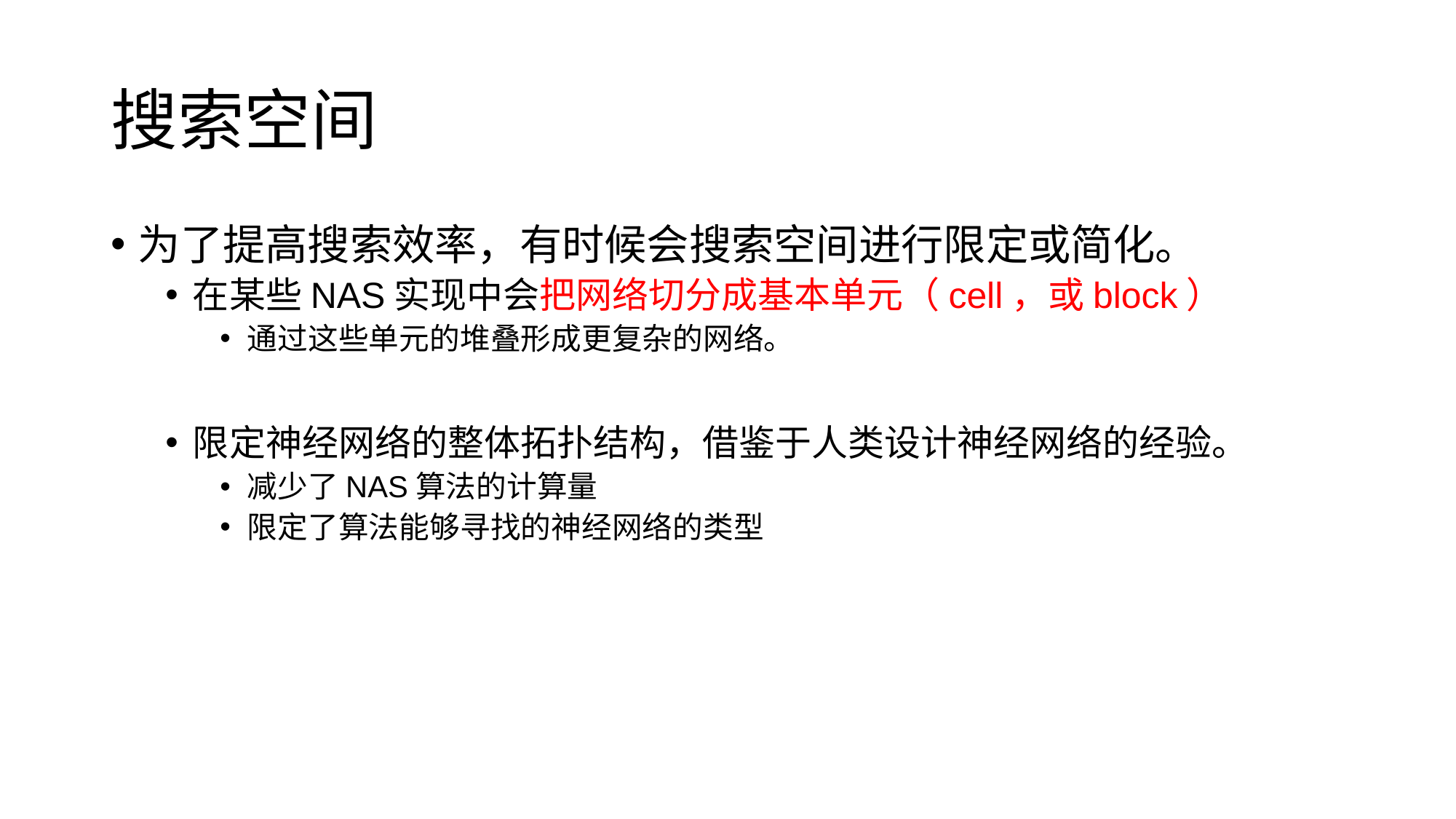

# 搜索空间
为了提高搜索效率，有时候会搜索空间进行限定或简化。
在某些NAS实现中会把网络切分成基本单元（cell，或block）
通过这些单元的堆叠形成更复杂的网络。

限定神经网络的整体拓扑结构，借鉴于人类设计神经网络的经验。
减少了NAS算法的计算量
限定了算法能够寻找的神经网络的类型